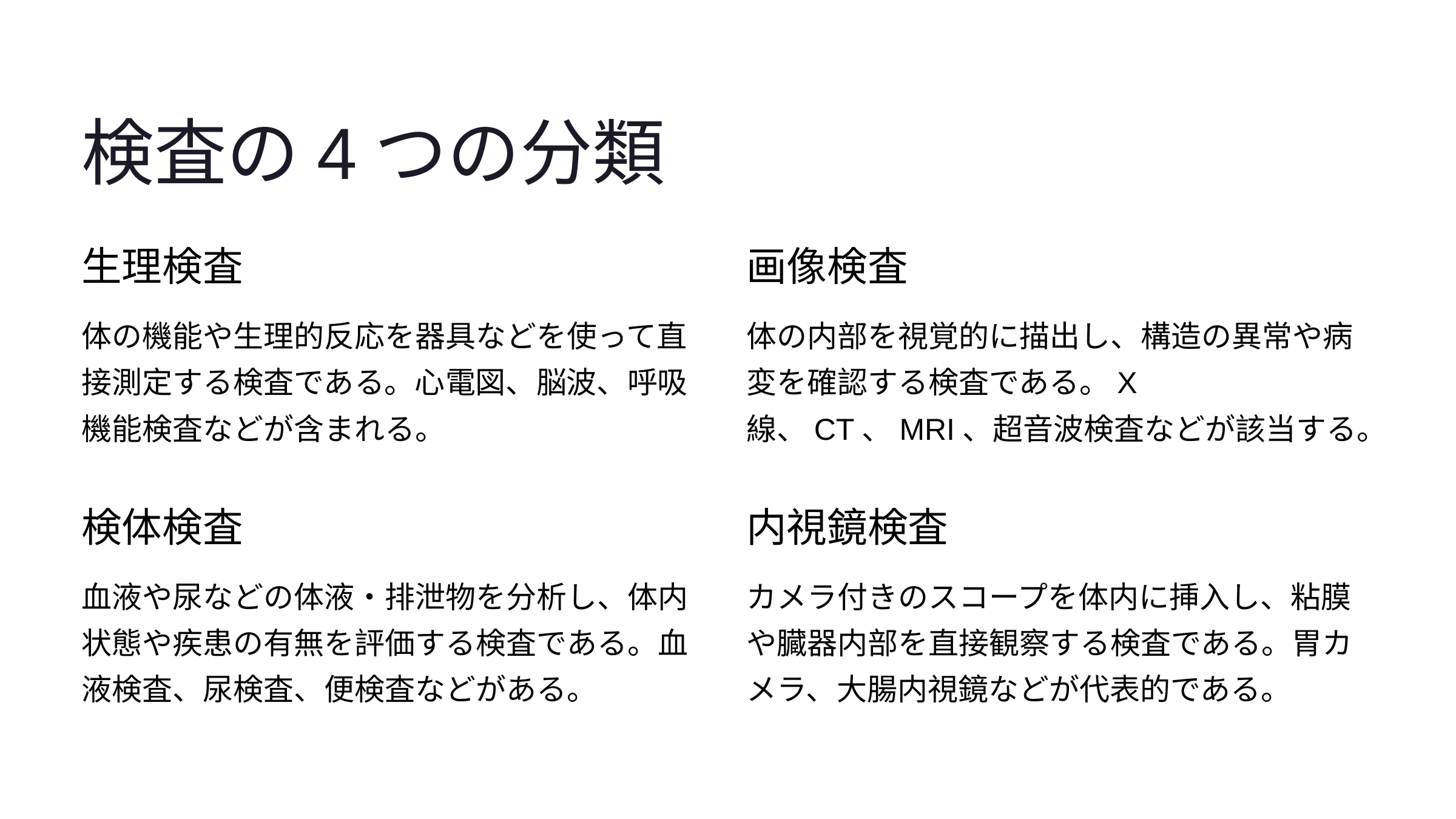

検査の4つの分類
生理検査
画像検査
体の機能や生理的反応を器具などを使って直接測定する検査である。心電図、脳波、呼吸機能検査などが含まれる。
体の内部を視覚的に描出し、構造の異常や病変を確認する検査である。X線、CT、MRI、超音波検査などが該当する。
検体検査
内視鏡検査
血液や尿などの体液・排泄物を分析し、体内状態や疾患の有無を評価する検査である。血液検査、尿検査、便検査などがある。
カメラ付きのスコープを体内に挿入し、粘膜や臓器内部を直接観察する検査である。胃カメラ、大腸内視鏡などが代表的である。